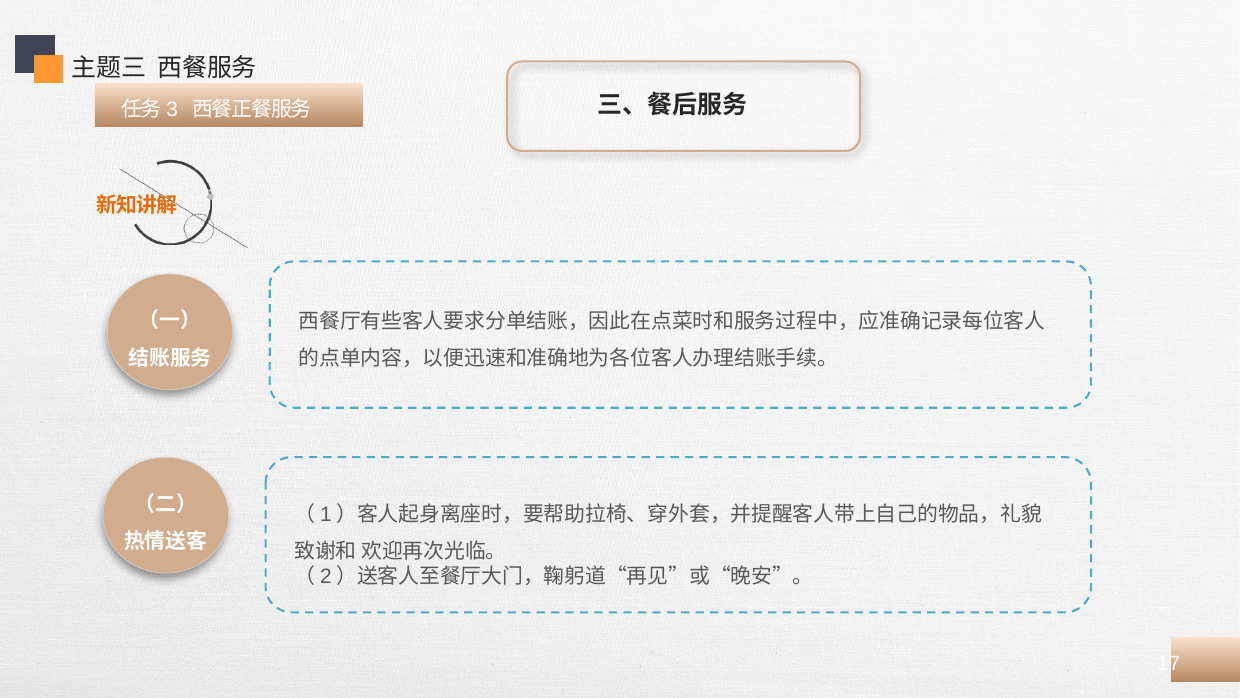

主题三  西餐服务

三、餐后服务
 任务3  西餐正餐服务

（一）
结账服务
西餐厅有些客人要求分单结账，因此在点菜时和服务过程中，应准确记录每位客人的点单内容，以便迅速和准确地为各位客人办理结账手续。
（二）
热情送客

（1）客人起身离座时，要帮助拉椅、穿外套，并提醒客人带上自己的物品，礼貌致谢和 欢迎再次光临。
（2）送客人至餐厅大门，鞠躬道“再见”或“晚安”。